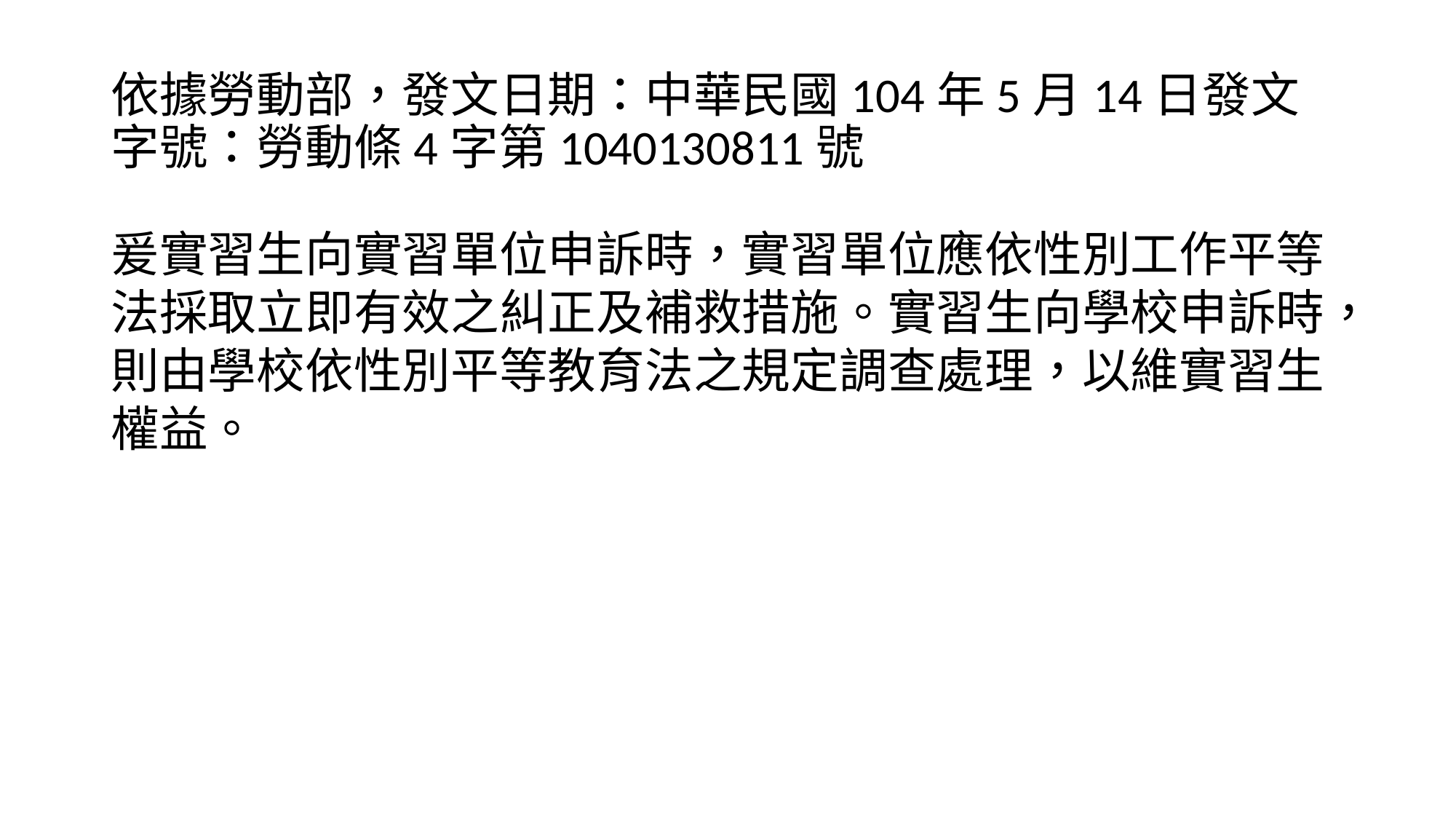

# 依據勞動部，發文日期：中華民國104年5月14日發文字號：勞動條4字第1040130811號
爰實習生向實習單位申訴時，實習單位應依性別工作平等法採取立即有效之糾正及補救措施。實習生向學校申訴時，則由學校依性別平等教育法之規定調查處理，以維實習生權益。